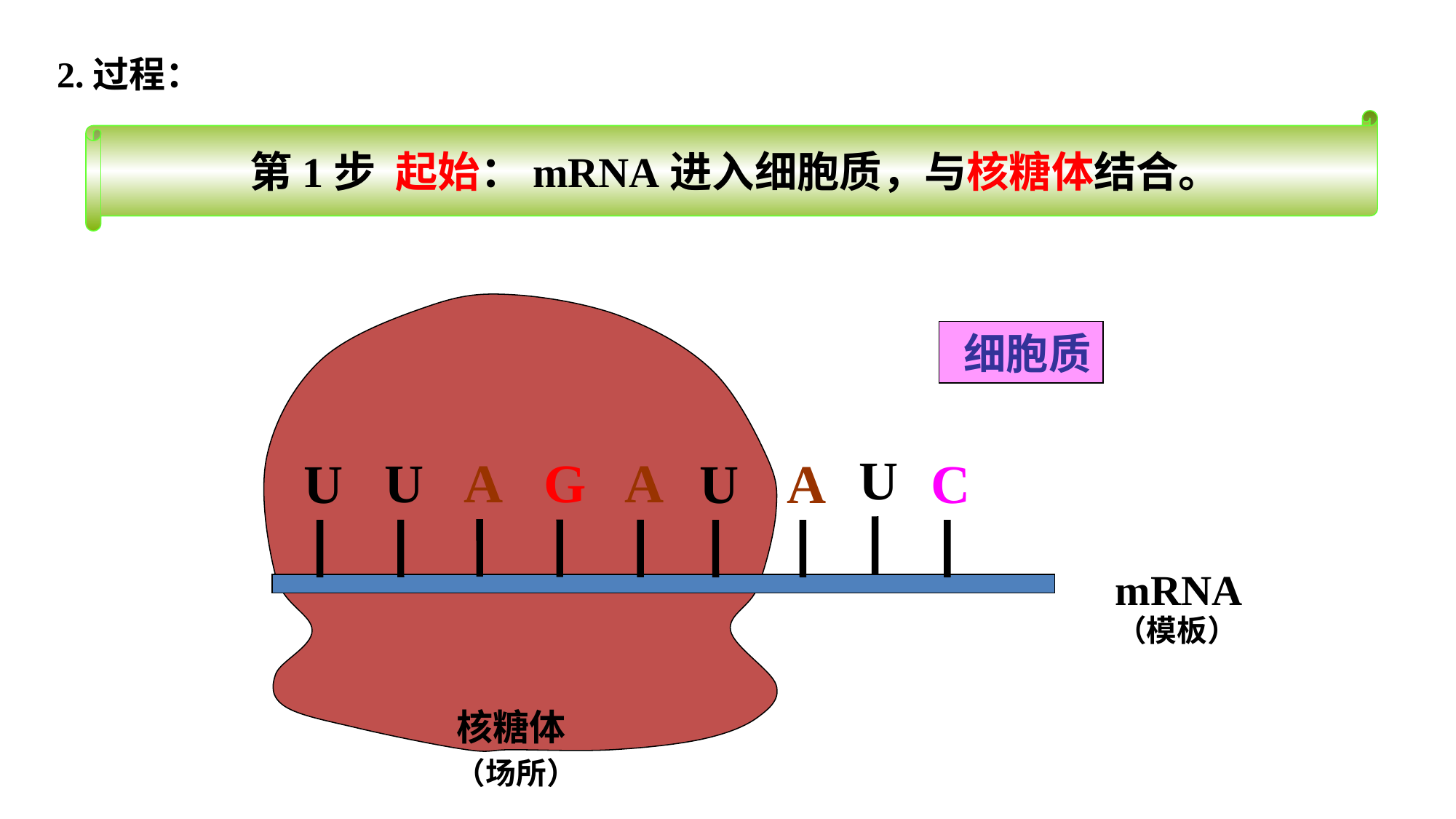

2.过程：
第1步  起始：mRNA进入细胞质，与核糖体结合。

 细胞质
U

A

U

G

A

U

U

A

C

mRNA

（模板）
 核糖体
（场所）